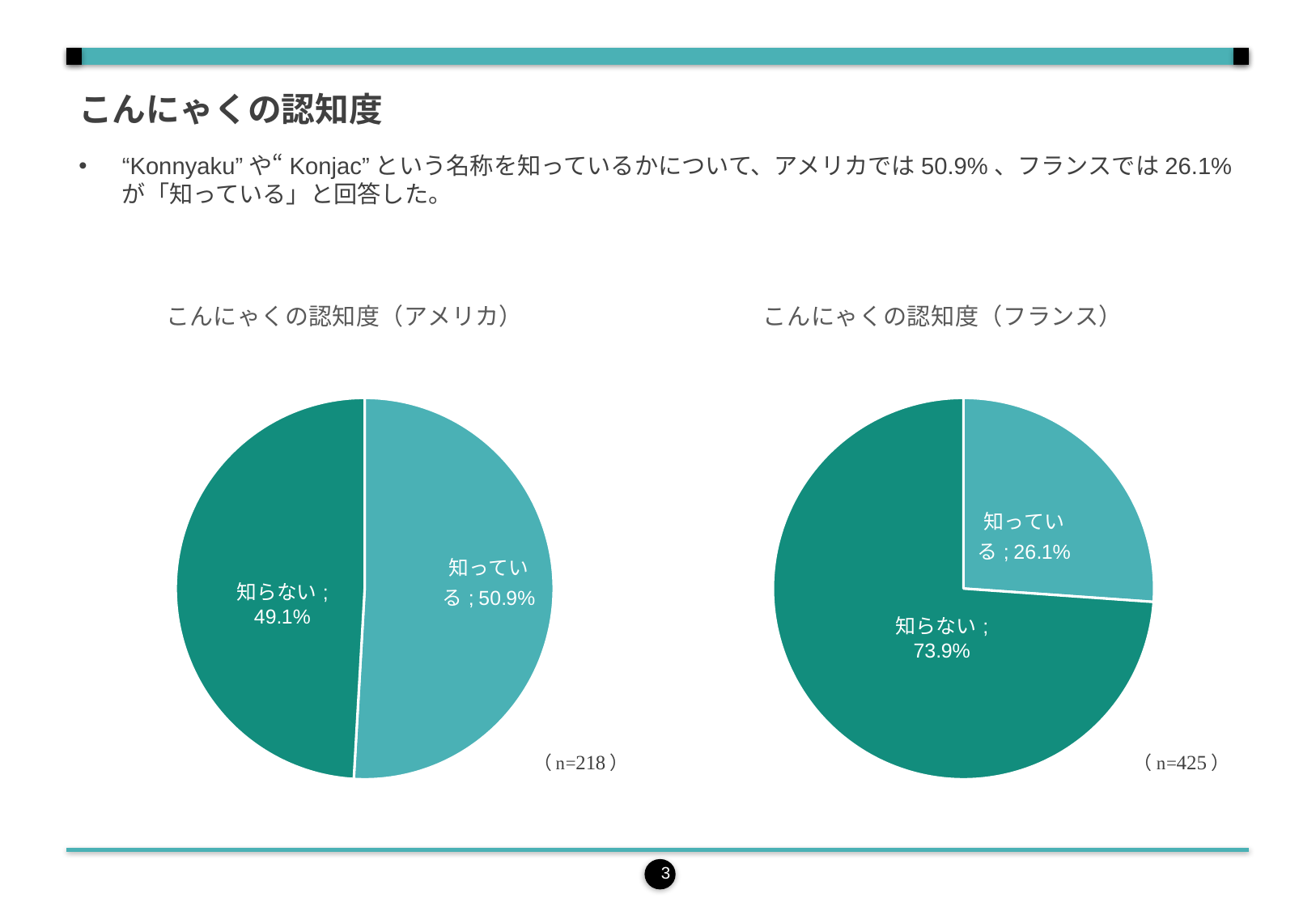

こんにゃくの認知度
“Konnyaku”や“Konjac”という名称を知っているかについて、アメリカでは50.9%、フランスでは26.1%が「知っている」と回答した。

### Chart: こんにゃくの認知度（アメリカ）

| Category | アメリカ（n=218） |
|---|---|
| 知っている | 50.91743119266055 |
| 知らない | 49.08256880733945 |

### Chart: こんにゃくの認知度（フランス）

| Category | フランス（n=425） |
|---|---|
| 知っている | 26.11764705882353 |
| 知らない | 73.88235294117646 |
3